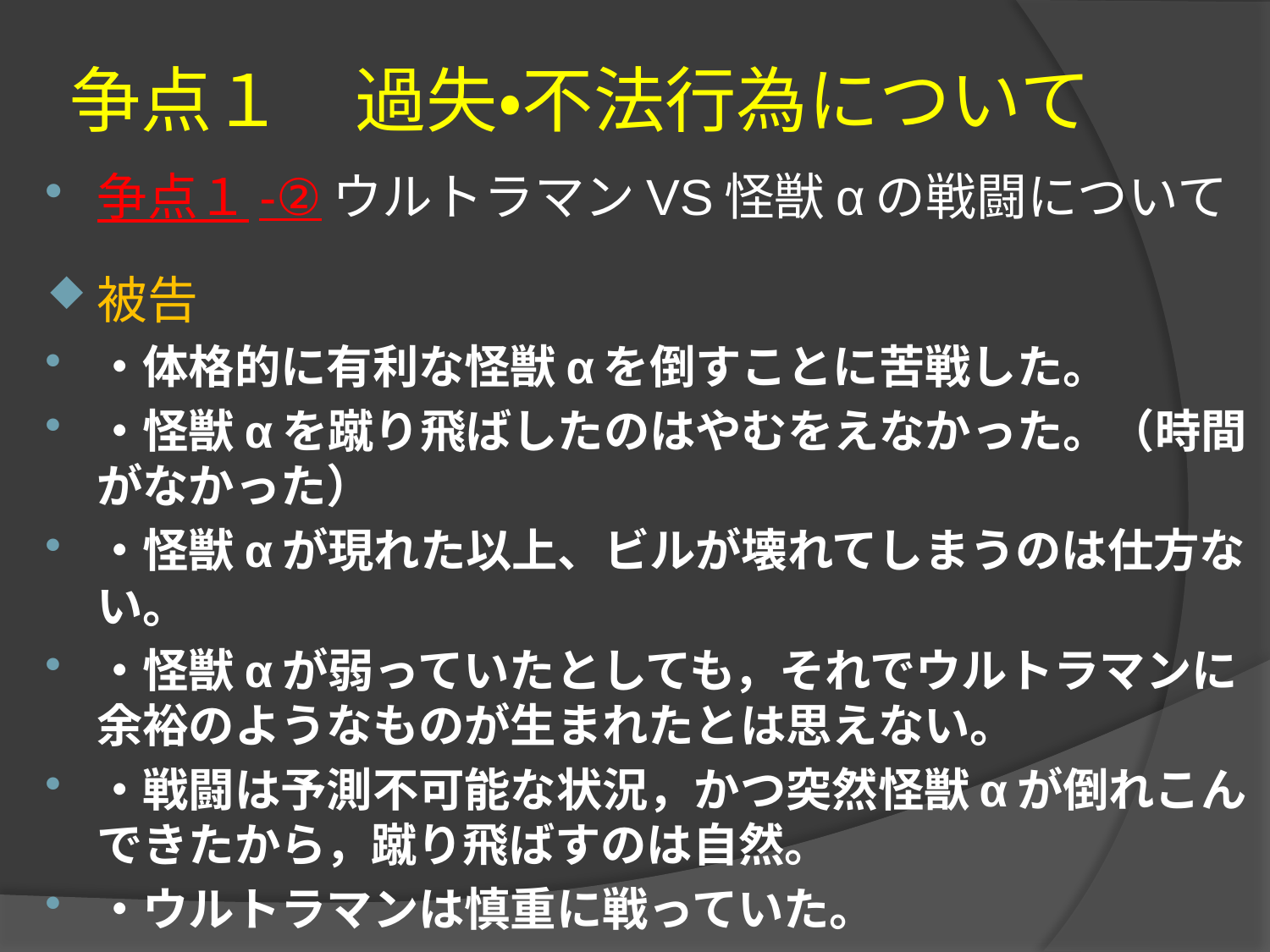

# 争点１　過失・不法行為について
争点１-②ウルトラマンVS怪獣αの戦闘について

被告
・体格的に有利な怪獣αを倒すことに苦戦した。
・怪獣αを蹴り飛ばしたのはやむをえなかった。（時間がなかった）
・怪獣αが現れた以上、ビルが壊れてしまうのは仕方ない。
・怪獣αが弱っていたとしても，それでウルトラマンに余裕のようなものが生まれたとは思えない。
・戦闘は予測不可能な状況，かつ突然怪獣αが倒れこんできたから，蹴り飛ばすのは自然。
・ウルトラマンは慎重に戦っていた。